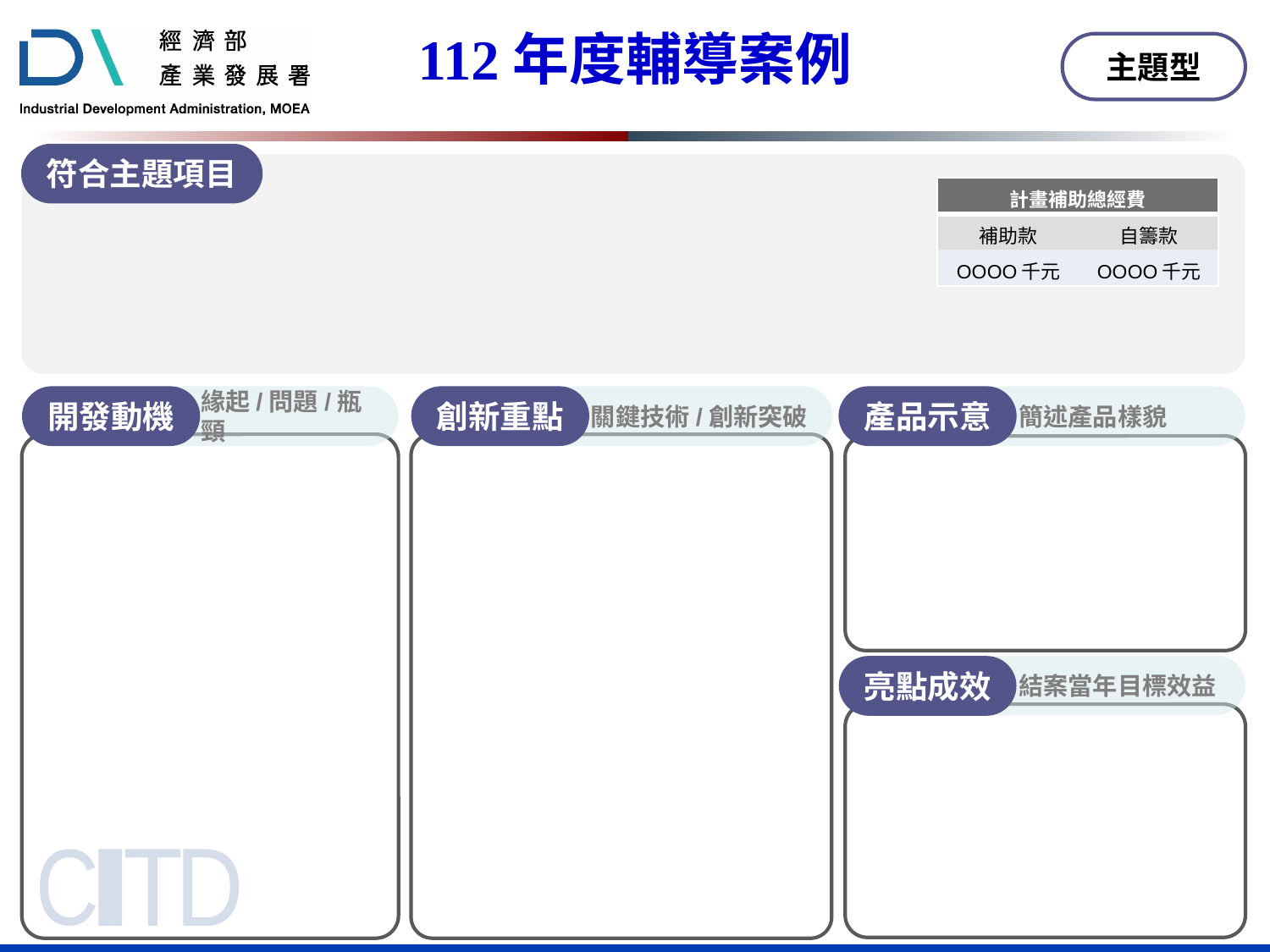

112年度輔導案例
主題型
符合主題項目

| 計畫補助總經費 |  |
| --- | --- |
| 補助款 | 自籌款 |
| OOOO千元 | OOOO千元 |
開發動機
緣起/問題/瓶頸
創新重點
關鍵技術/創新突破
產品示意
簡述產品樣貌

結案當年目標效益
亮點成效

C
I
T
D